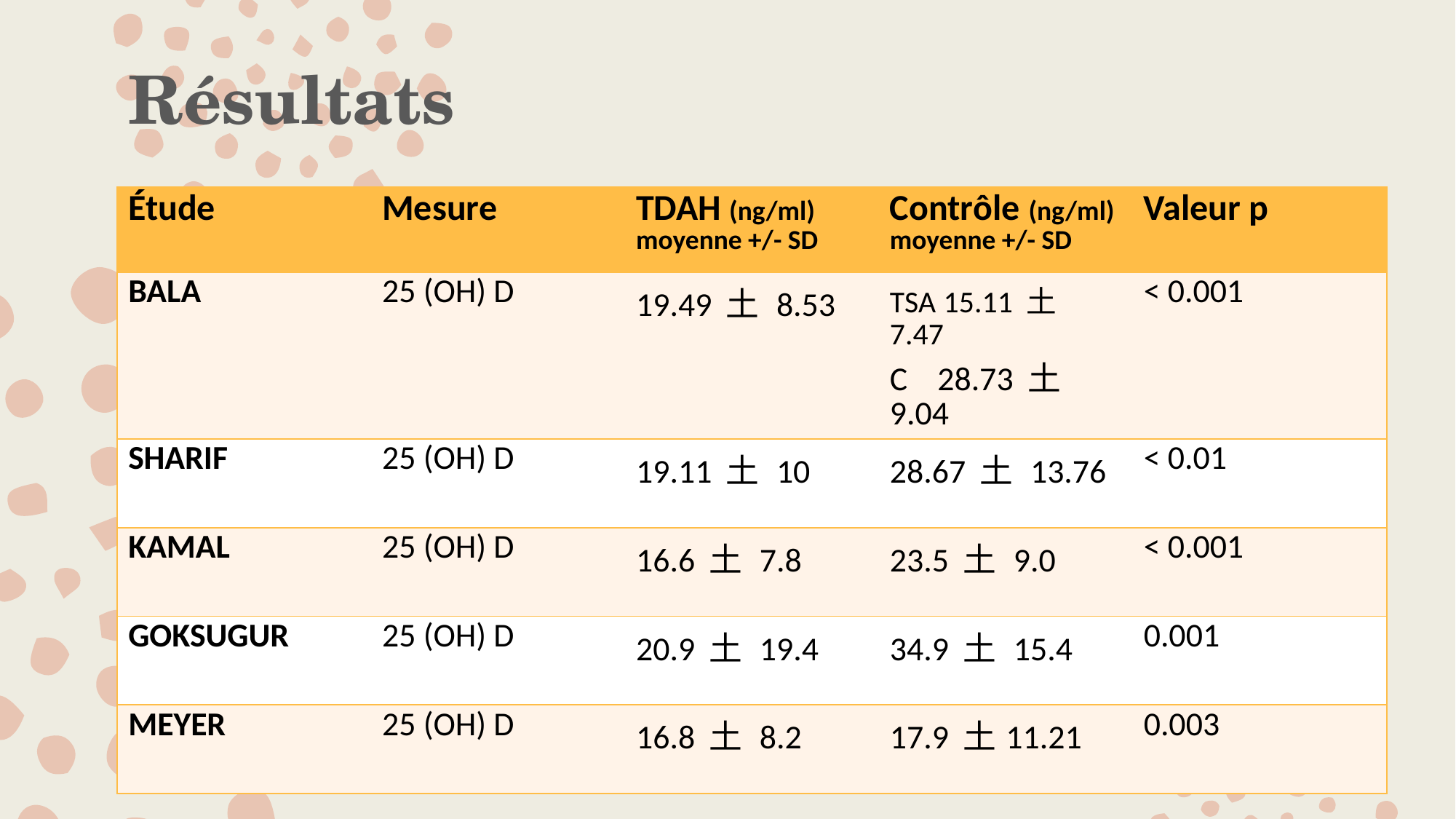

Résultats
| Étude | Mesure | TDAH (ng/ml) moyenne +/- SD | Contrôle (ng/ml) moyenne +/- SD | Valeur p |
| --- | --- | --- | --- | --- |
| BALA | 25 (OH) D | 19.49 土 8.53 | TSA 15.11 土 7.47 C    28.73 土 9.04 | < 0.001 |
| SHARIF | 25 (OH) D | 19.11 土 10 | 28.67 土 13.76 | < 0.01 |
| KAMAL | 25 (OH) D | 16.6 土 7.8 | 23.5 土 9.0 | < 0.001 |
| GOKSUGUR | 25 (OH) D | 20.9 土 19.4 | 34.9 土 15.4 | 0.001 |
| MEYER | 25 (OH) D | 16.8 土 8.2 | 17.9 土11.21 | 0.003 |